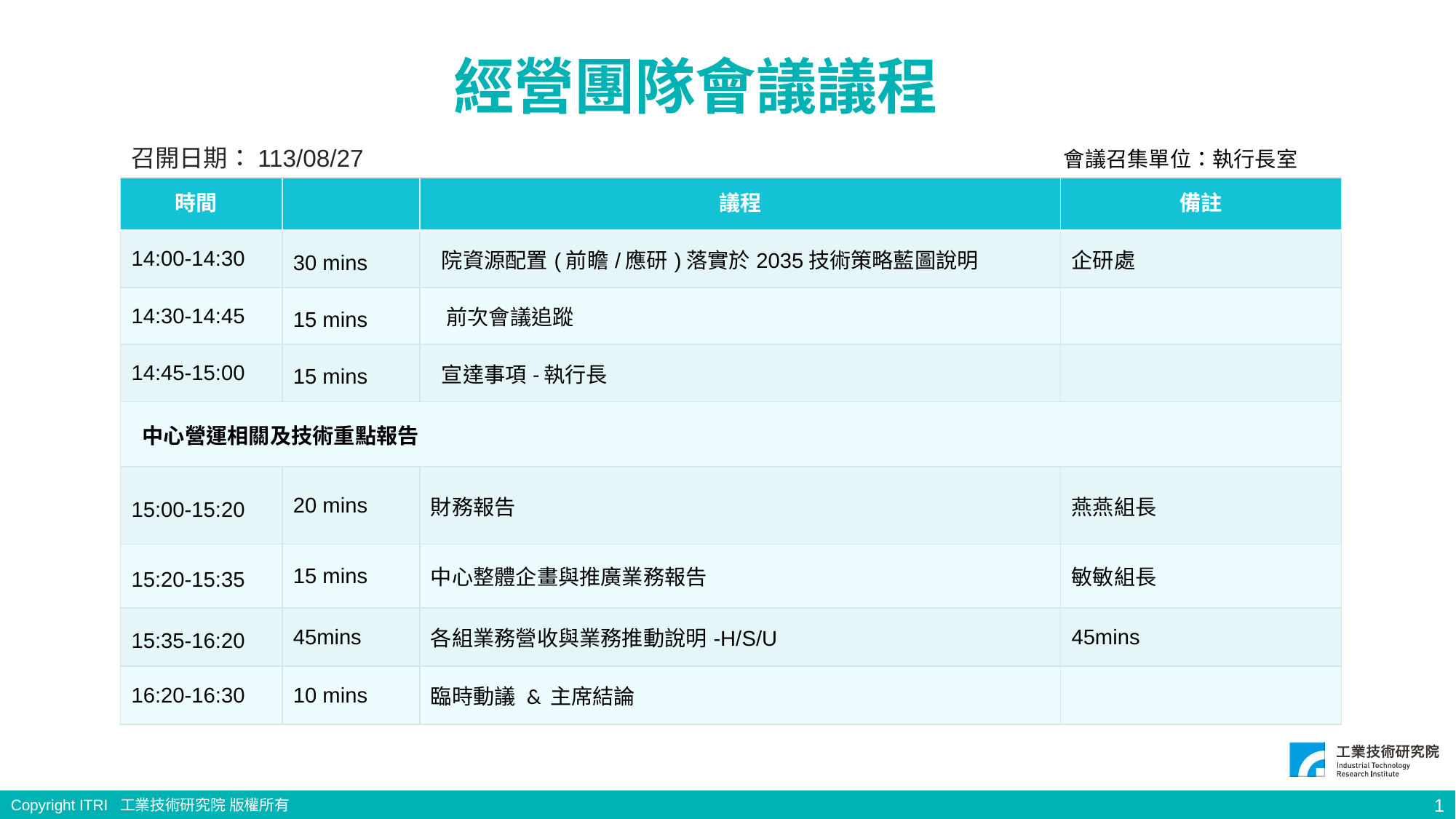

經營團隊會議議程
	      會議召集單位：執行長室
召開日期：113/08/27
| 時間 |  | 議程 | 備註 |
| --- | --- | --- | --- |
| 14:00-14:30 | 30 mins | 院資源配置(前瞻/應研)落實於2035技術策略藍圖說明 | 企研處 |
| 14:30-14:45 | 15 mins | 前次會議追蹤 |  |
| 14:45-15:00 | 15 mins | 宣達事項-執行長 |  |
| 中心營運相關及技術重點報告 |  |  |  |
| 15:00-15:20 | 20 mins | 財務報告 | 燕燕組長 |
| 15:20-15:35 | 15 mins | 中心整體企畫與推廣業務報告 | 敏敏組長 |
| 15:35-16:20 | 45mins | 各組業務營收與業務推動說明-H/S/U | 45mins |
| 16:20-16:30 | 10 mins | 臨時動議 & 主席結論 |  |
註: 以上議程，視會議情況作彈性調整
1